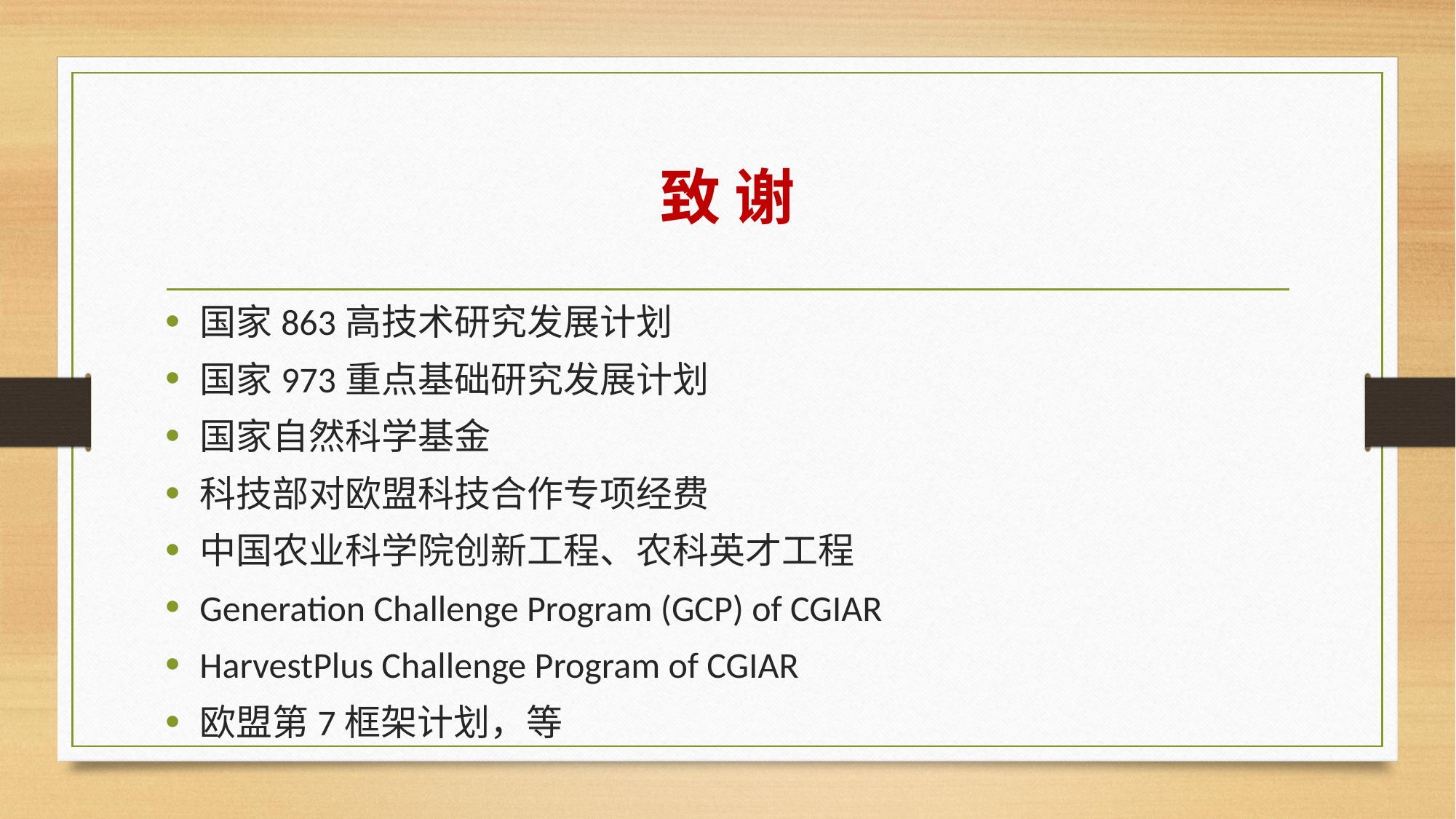

# 致 谢
国家863高技术研究发展计划
国家973重点基础研究发展计划
国家自然科学基金
科技部对欧盟科技合作专项经费
中国农业科学院创新工程、农科英才工程
Generation Challenge Program (GCP) of CGIAR
HarvestPlus Challenge Program of CGIAR
欧盟第7框架计划，等